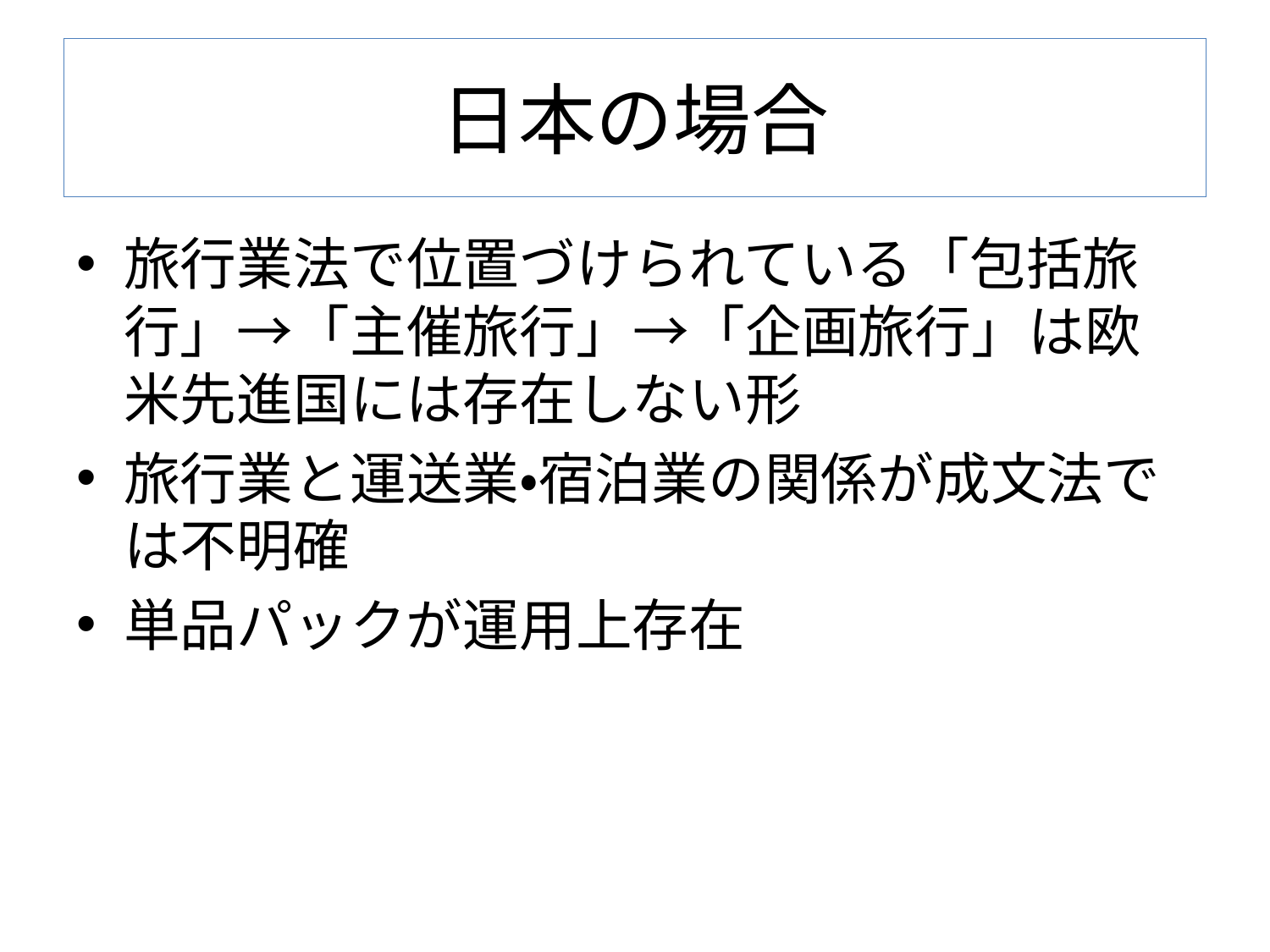

# 日本の場合
旅行業法で位置づけられている「包括旅行」→「主催旅行」→「企画旅行」は欧米先進国には存在しない形
旅行業と運送業・宿泊業の関係が成文法では不明確
単品パックが運用上存在